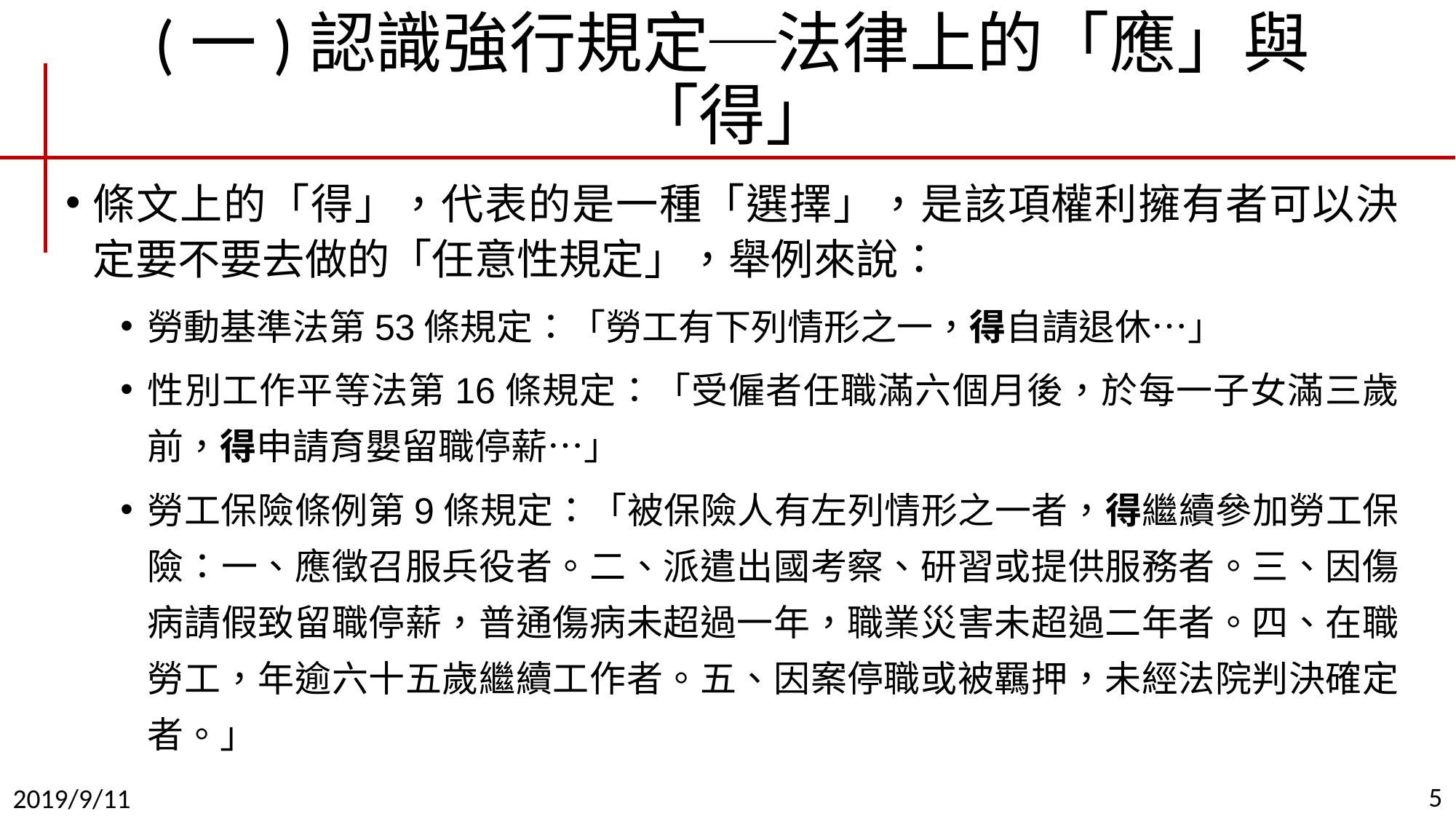

# (一)認識強行規定─法律上的「應」與「得」
條文上的「得」，代表的是一種「選擇」，是該項權利擁有者可以決定要不要去做的「任意性規定」，舉例來說：
勞動基準法第53條規定：「勞工有下列情形之一，得自請退休…」
性別工作平等法第16條規定：「受僱者任職滿六個月後，於每一子女滿三歲前，得申請育嬰留職停薪…」
勞工保險條例第9條規定：「被保險人有左列情形之一者，得繼續參加勞工保險：一、應徵召服兵役者。二、派遣出國考察、研習或提供服務者。三、因傷病請假致留職停薪，普通傷病未超過一年，職業災害未超過二年者。四、在職勞工，年逾六十五歲繼續工作者。五、因案停職或被羈押，未經法院判決確定者。」

5
2019/9/11